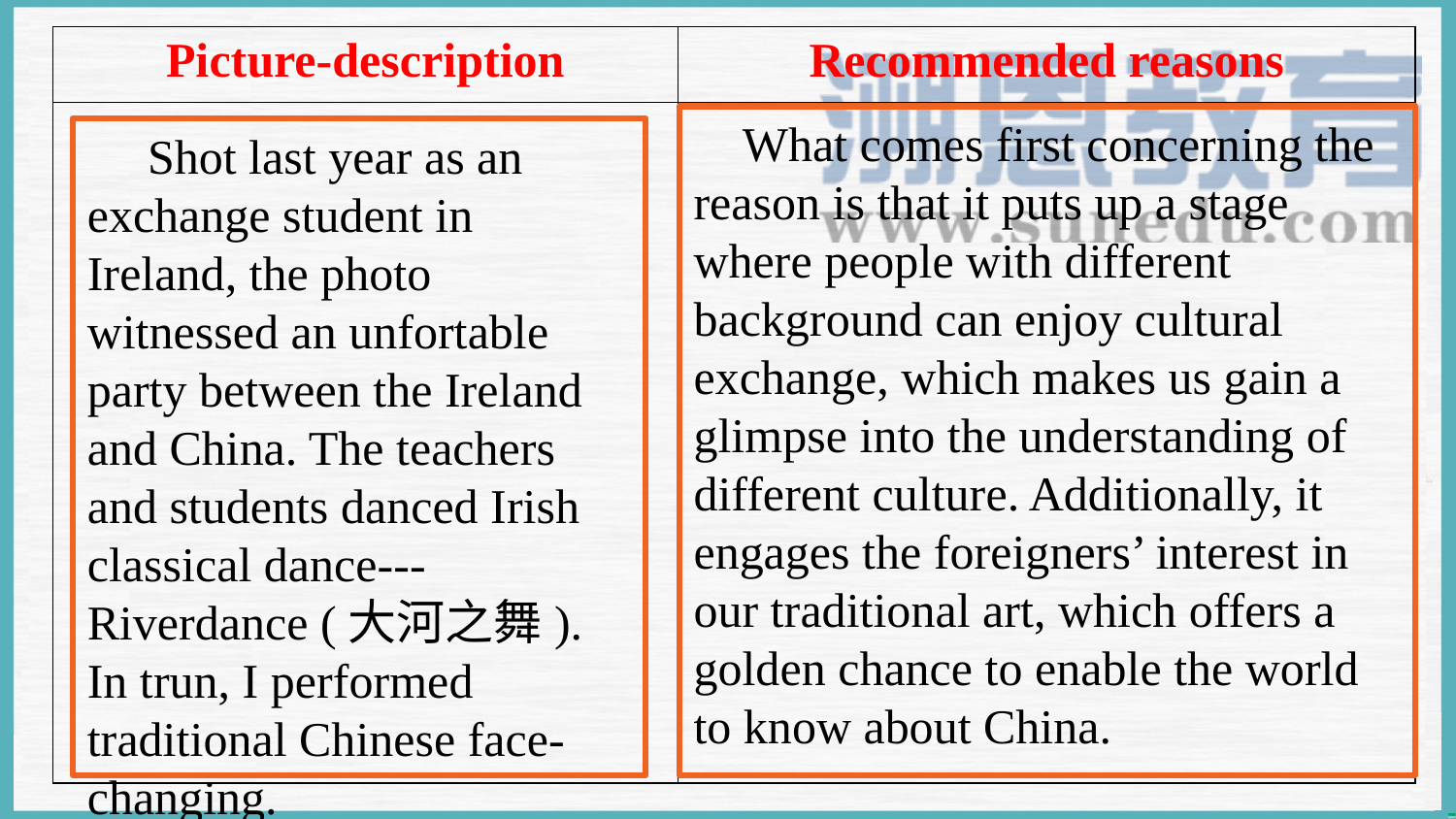

| Picture-description | Recommended reasons |
| --- | --- |
|  |  |
    What comes first concerning the reason is that it puts up a stage where people with different background can enjoy cultural exchange, which makes us gain a glimpse into the understanding of different culture. Additionally, it engages the foreigners’ interest in our traditional art, which offers a golden chance to enable the world to know about China.

     Shot last year as an exchange student in Ireland, the photo  witnessed an unfortable party between the Ireland and China. The teachers and students danced Irish classical dance---Riverdance (大河之舞). In trun, I performed  traditional Chinese face-changing.